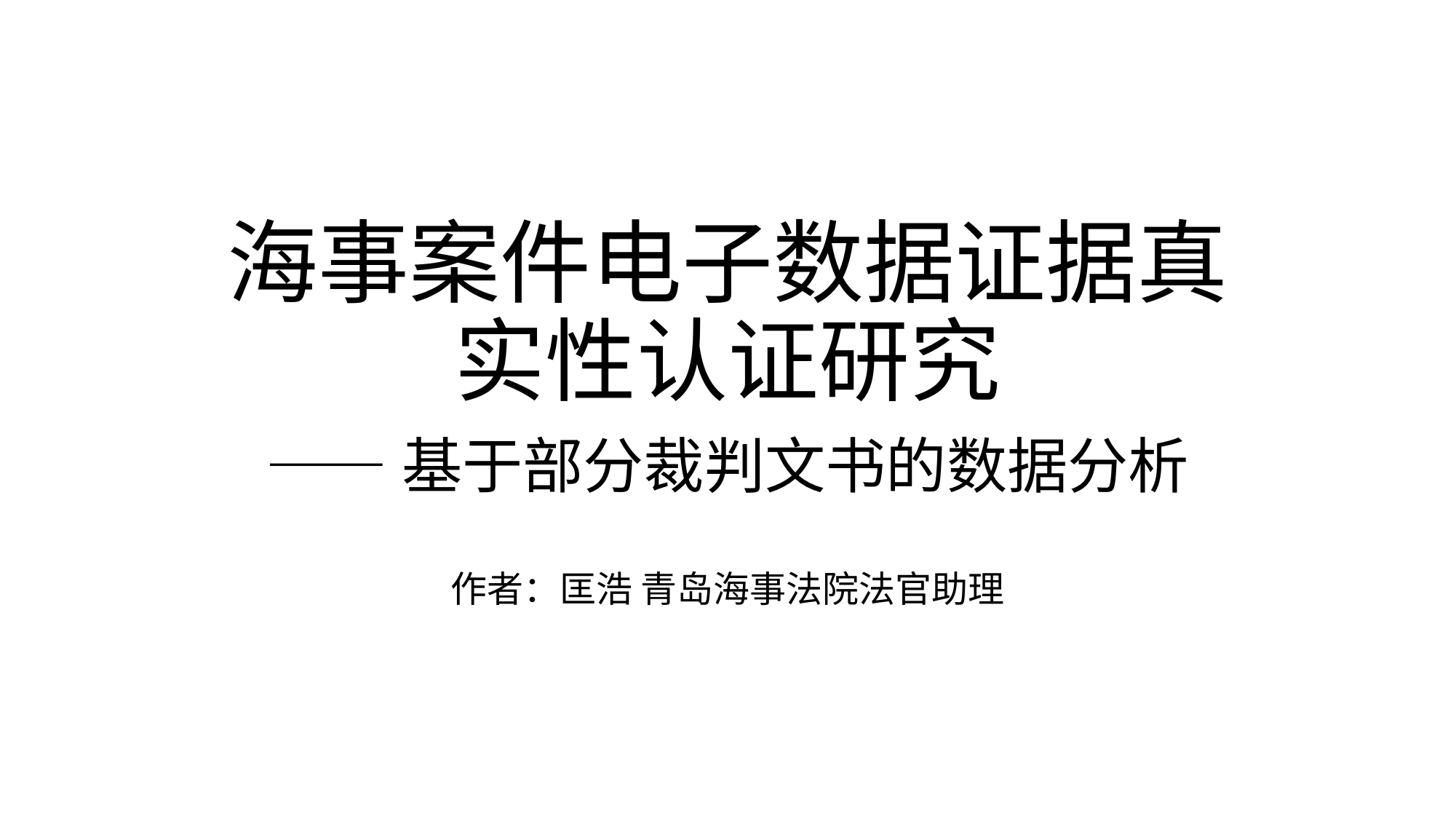

# 海事案件电子数据证据真实性认证研究
——基于部分裁判文书的数据分析

作者：匡浩 青岛海事法院法官助理